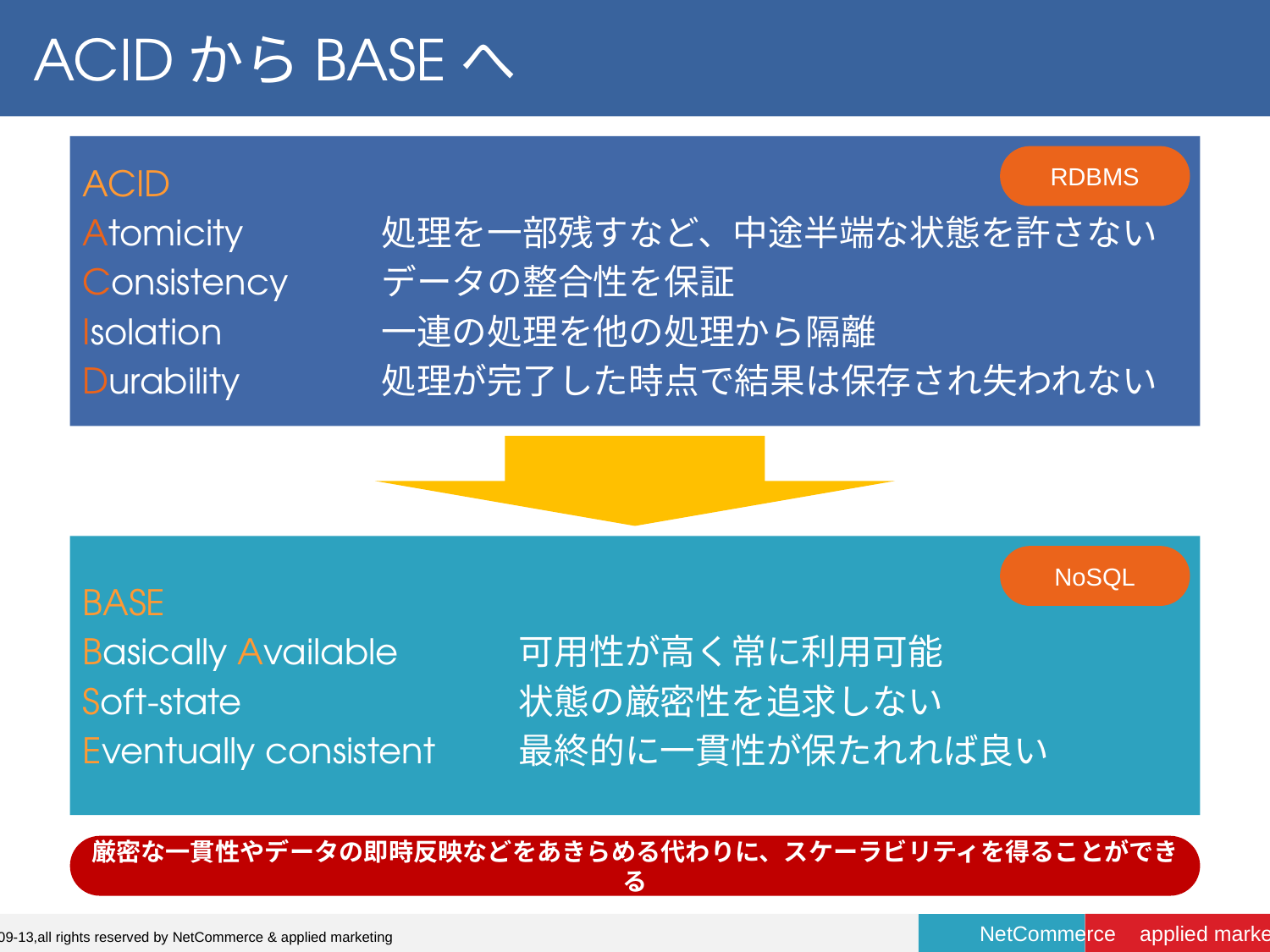

# ACIDからBASEへ
ACID
Atomicity	処理を一部残すなど、中途半端な状態を許さない
Consistency	データの整合性を保証
Isolation	一連の処理を他の処理から隔離
Durability	処理が完了した時点で結果は保存され失われない
RDBMS

BASE
Basically Available	可用性が高く常に利用可能
Soft-state	状態の厳密性を追求しない
Eventually consistent	最終的に一貫性が保たれれば良い
NoSQL
厳密な一貫性やデータの即時反映などをあきらめる代わりに、スケーラビリティを得ることができる